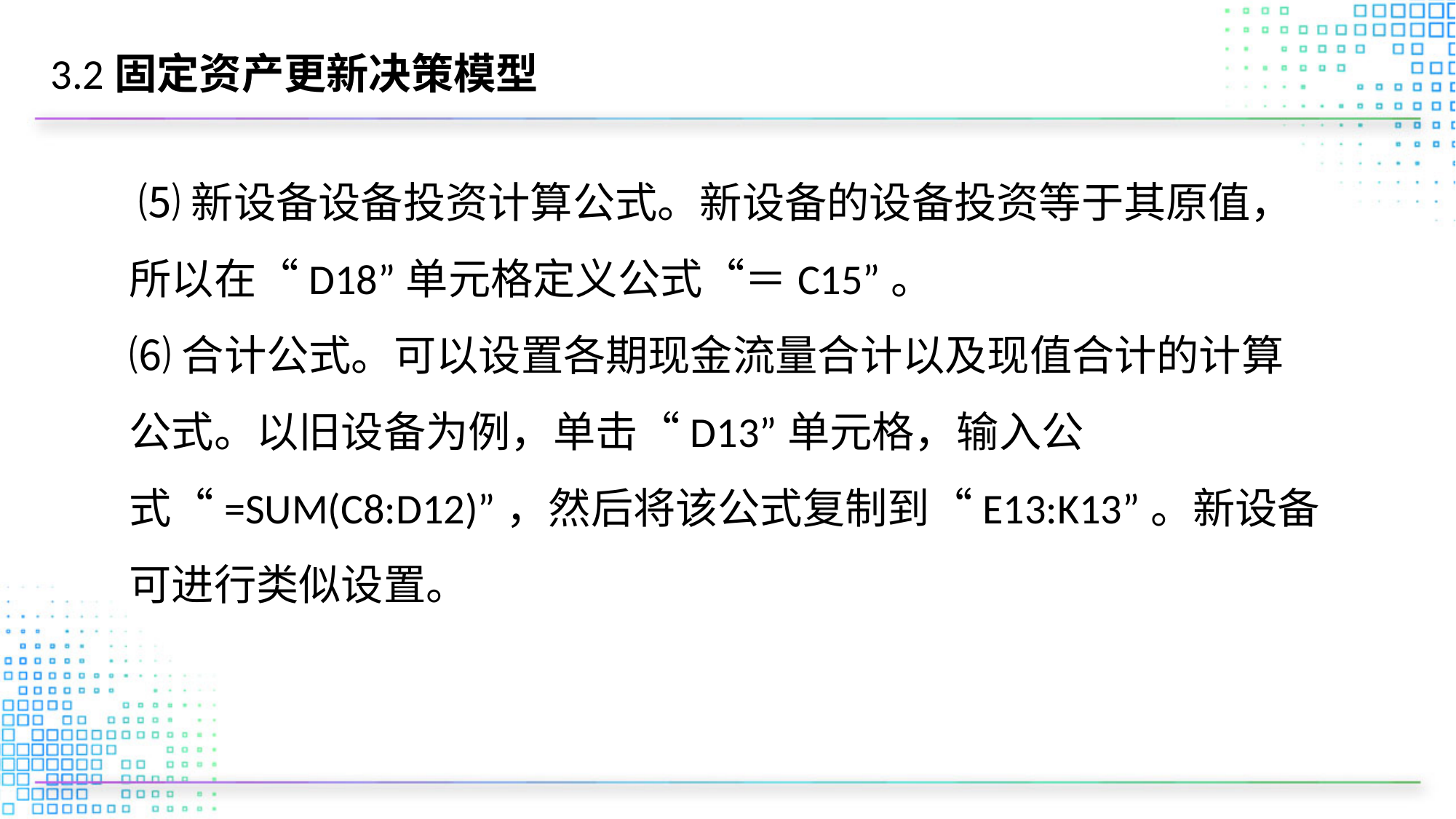

# 3.2固定资产更新决策模型
 ⑸新设备设备投资计算公式。新设备的设备投资等于其原值，所以在“D18”单元格定义公式“＝C15”。
⑹合计公式。可以设置各期现金流量合计以及现值合计的计算公式。以旧设备为例，单击“D13”单元格，输入公式“=SUM(C8:D12)”，然后将该公式复制到“E13:K13”。新设备可进行类似设置。